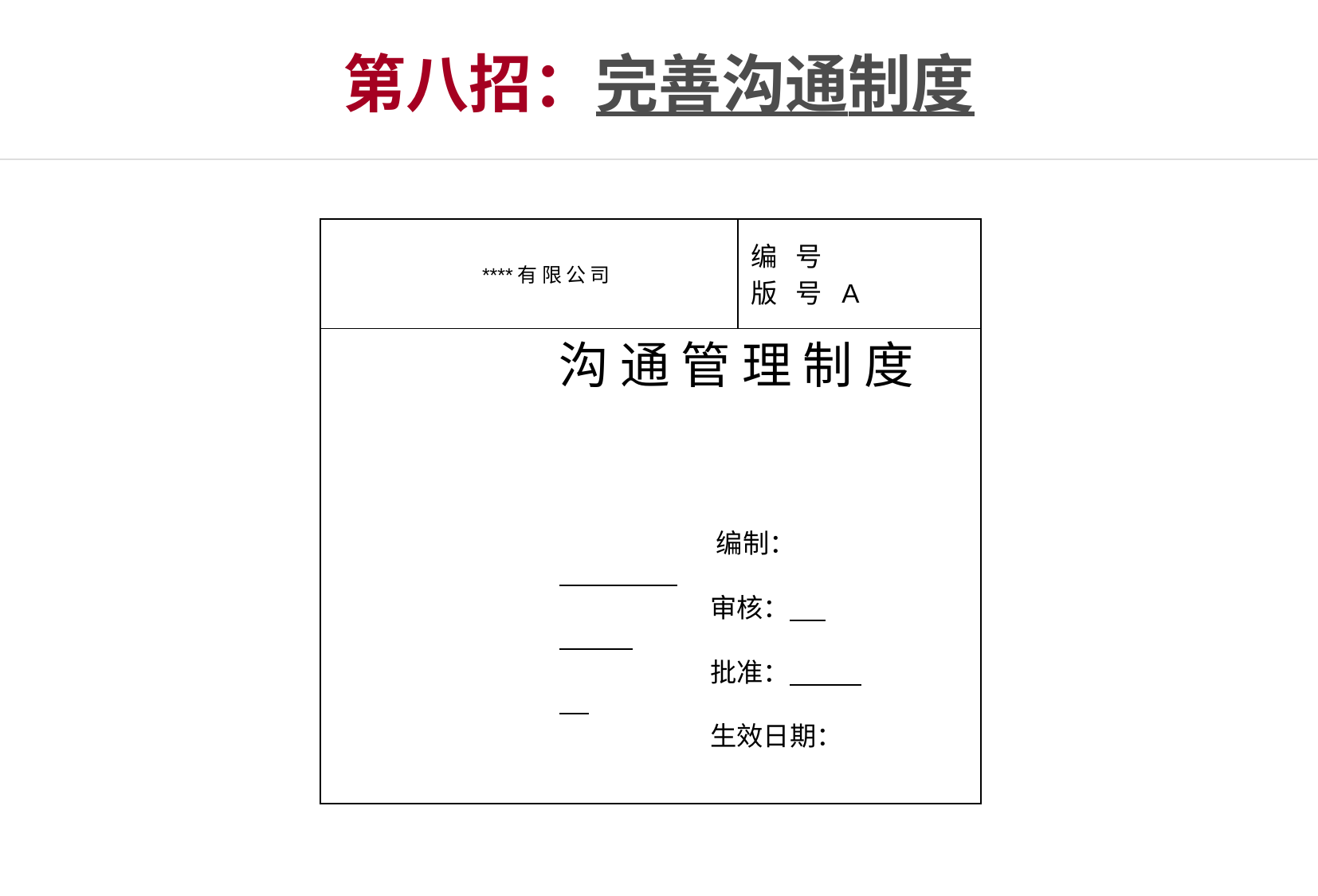

第八招：完善沟通制度
| \*\*\*\*有 限 公 司 | 编 号 版 号 A |
| --- | --- |
| 沟 通 管 理 制 度 编制： 审核： 批准： 生效日期： |  |